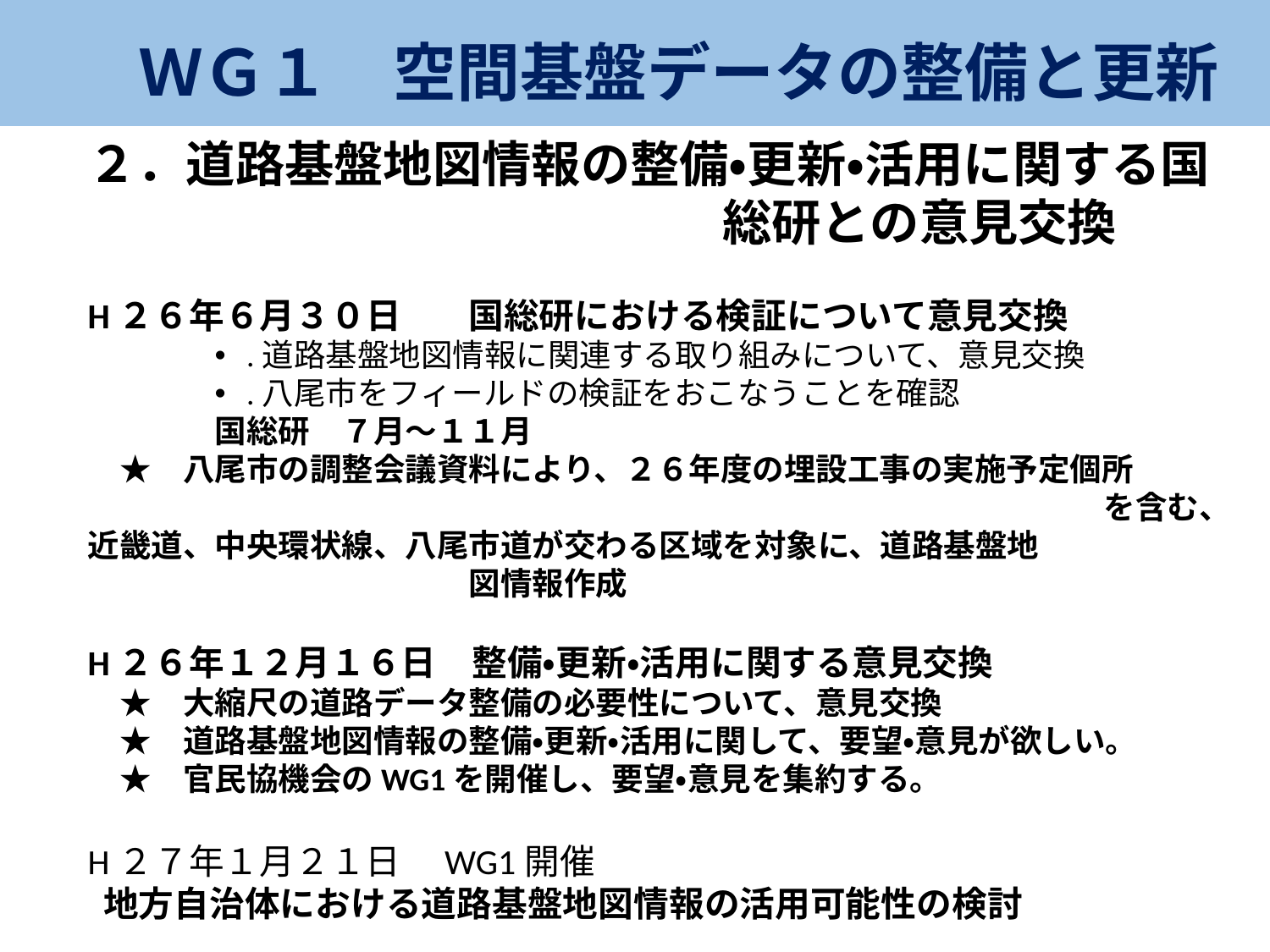

ＷＧ１　空間基盤データの整備と更新
２．道路基盤地図情報の整備・更新・活用に関する国					総研との意見交換

H２６年６月３０日　	国総研における検証について意見交換
.道路基盤地図情報に関連する取り組みについて、意見交換
.八尾市をフィールドの検証をおこなうことを確認
	国総研　７月～１１月
　★　八尾市の調整会議資料により、２６年度の埋設工事の実施予定個所					　　			を含む、近畿道、中央環状線、八尾市道が交わる区域を対象に、道路基盤地				図情報作成

H２６年１２月１６日　整備・更新・活用に関する意見交換
　★　大縮尺の道路データ整備の必要性について、意見交換
　★　道路基盤地図情報の整備・更新・活用に関して、要望・意見が欲しい。
　★　官民協機会のWG1を開催し、要望・意見を集約する。

H２７年１月２１日　WG1開催
  地方自治体における道路基盤地図情報の活用可能性の検討